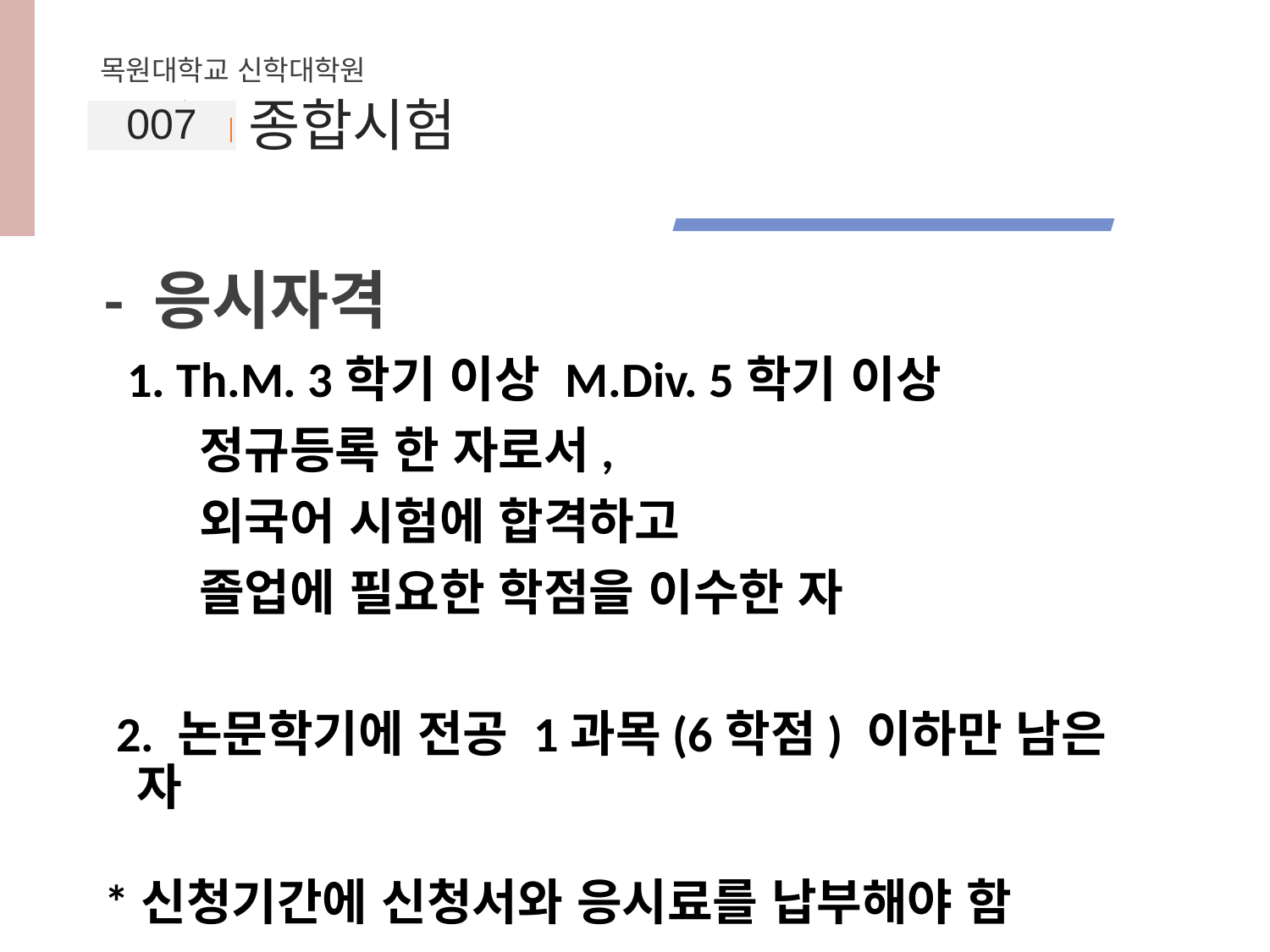

목원대학교 신학대학원
007
종합시험
- 응시자격
  1. Th.M. 3학기 이상 M.Div. 5학기 이상
      정규등록 한 자로서,
      외국어 시험에 합격하고
      졸업에 필요한 학점을 이수한 자

 2. 논문학기에 전공 1과목(6학점) 이하만 남은 자

*신청기간에 신청서와 응시료를 납부해야 함